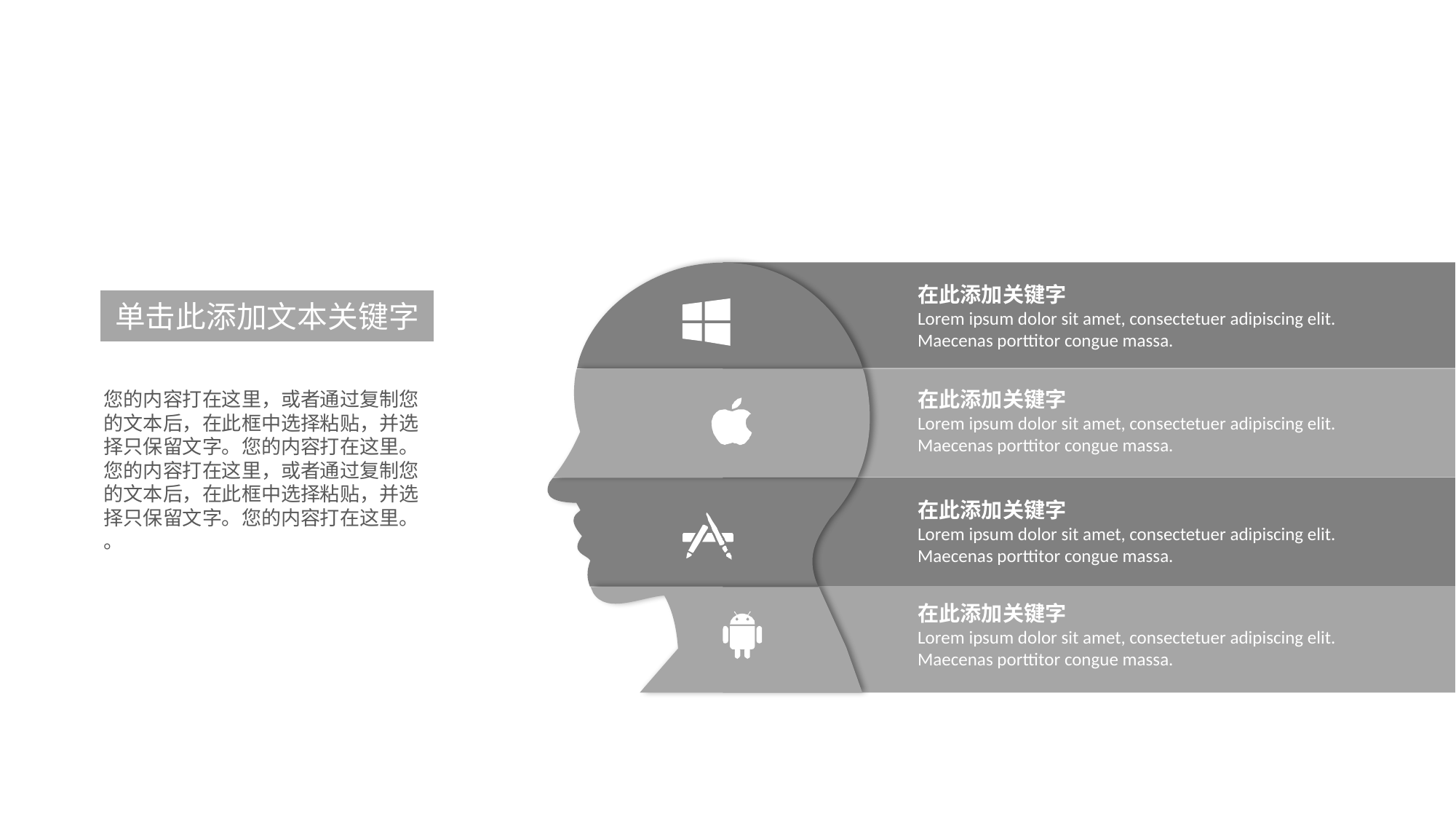

HUANXIANG PPT

在此添加关键字
Lorem ipsum dolor sit amet, consectetuer adipiscing elit. Maecenas porttitor congue massa.
单击此添加文本关键字

在此添加关键字
Lorem ipsum dolor sit amet, consectetuer adipiscing elit. Maecenas porttitor congue massa.
您的内容打在这里，或者通过复制您的文本后，在此框中选择粘贴，并选择只保留文字。您的内容打在这里。您的内容打在这里，或者通过复制您的文本后，在此框中选择粘贴，并选择只保留文字。您的内容打在这里。
。

在此添加关键字
Lorem ipsum dolor sit amet, consectetuer adipiscing elit. Maecenas porttitor congue massa.

在此添加关键字
Lorem ipsum dolor sit amet, consectetuer adipiscing elit. Maecenas porttitor congue massa.